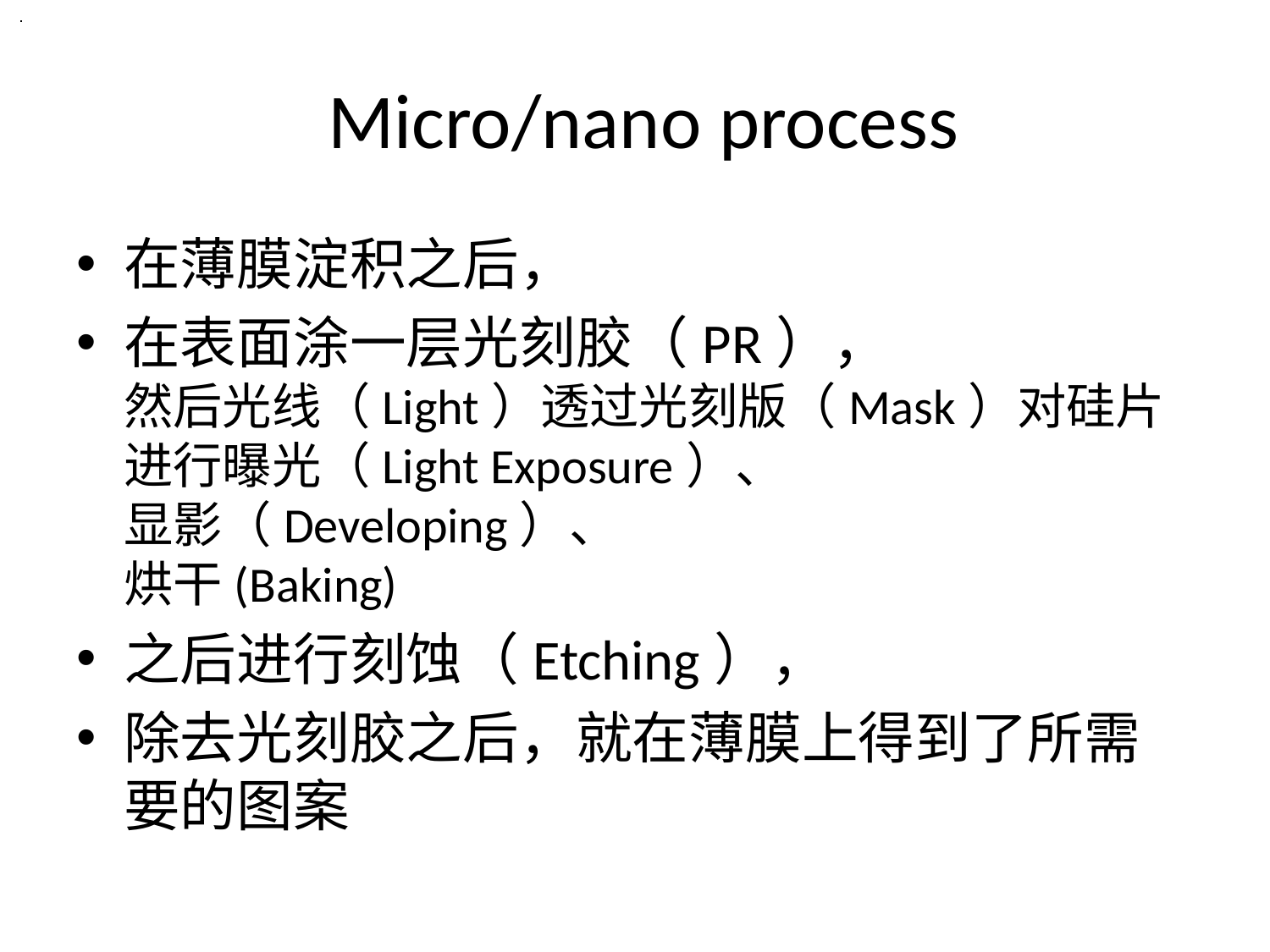

# Micro/nano process
在薄膜淀积之后，
在表面涂一层光刻胶（PR），
然后光线（Light）透过光刻版（Mask）对硅片进行曝光（Light Exposure）、
显影（Developing）、
烘干(Baking)
之后进行刻蚀（Etching），
除去光刻胶之后，就在薄膜上得到了所需要的图案